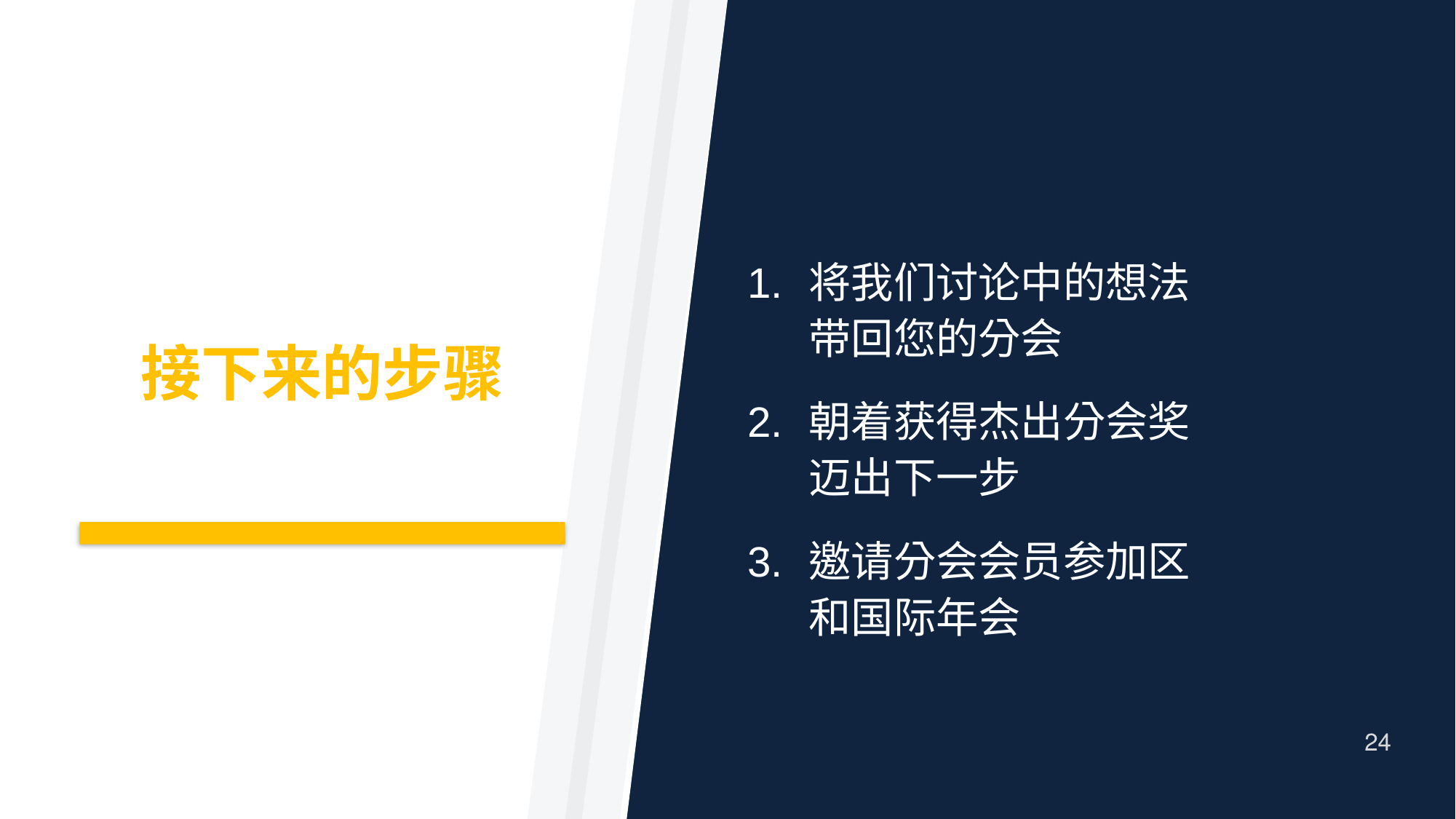

将我们讨论中的想法
带回您的分会
朝着获得杰出分会奖
迈出下一步
邀请分会会员参加区
和国际年会
# 接下来的步骤